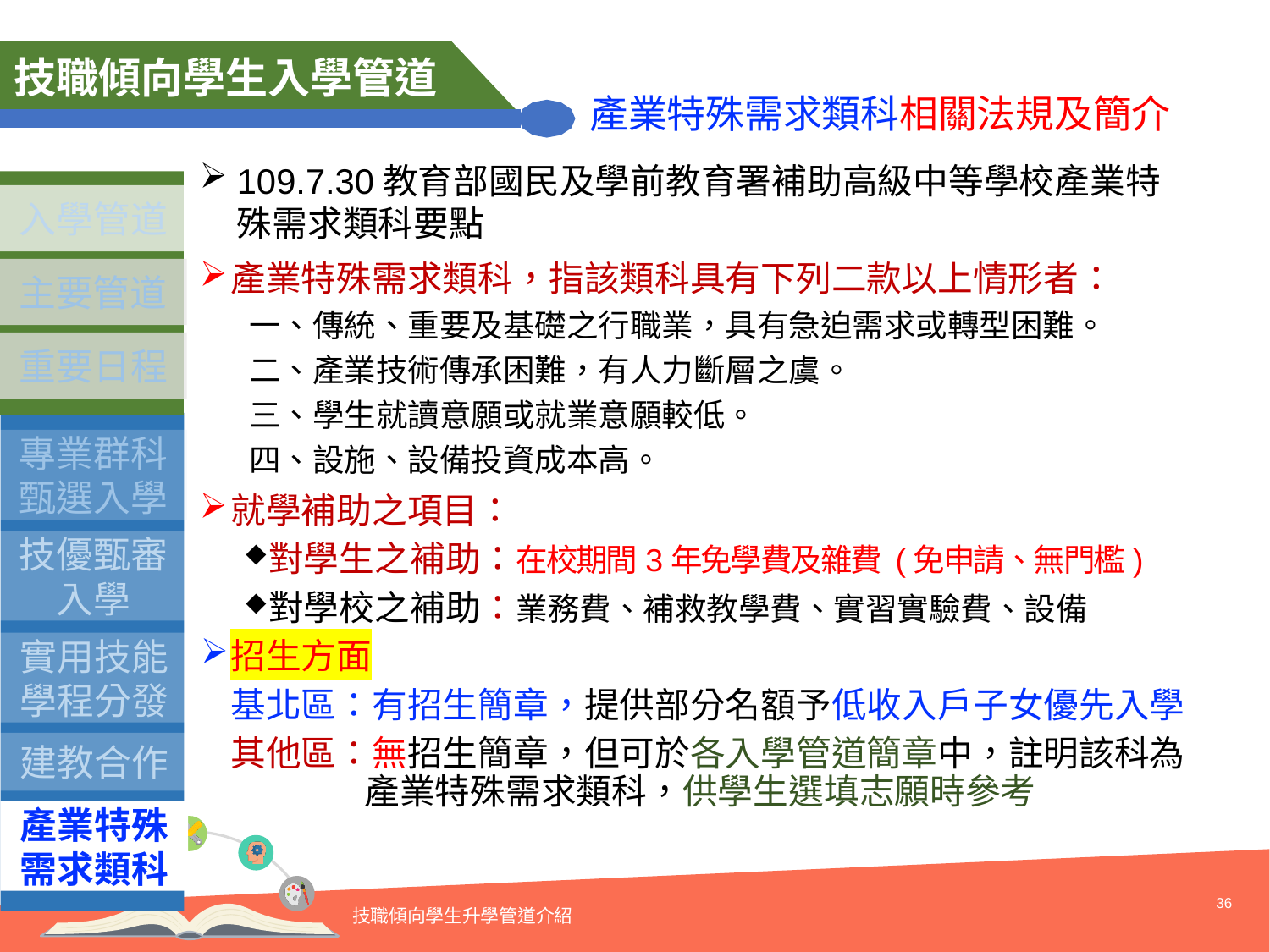

技職傾向學生入學管道

產業特殊需求類科相關法規及簡介
109.7.30教育部國民及學前教育署補助高級中等學校產業特殊需求類科要點
產業特殊需求類科，指該類科具有下列二款以上情形者：
一、傳統、重要及基礎之行職業，具有急迫需求或轉型困難。
二、產業技術傳承困難，有人力斷層之虞。
三、學生就讀意願或就業意願較低。
四、設施、設備投資成本高。
就學補助之項目：
對學生之補助：在校期間3年免學費及雜費 (免申請、無門檻)
對學校之補助：業務費、補救教學費、實習實驗費、設備
招生方面
基北區：有招生簡章，提供部分名額予低收入戶子女優先入學
其他區：無招生簡章，但可於各入學管道簡章中，註明該科為
                產業特殊需求類科，供學生選填志願時參考

入學管道
主要管道
重要日程

專業群科
甄選入學
產業特殊需求類科
技優甄審入學
實用技能學程分發
建教合作
36